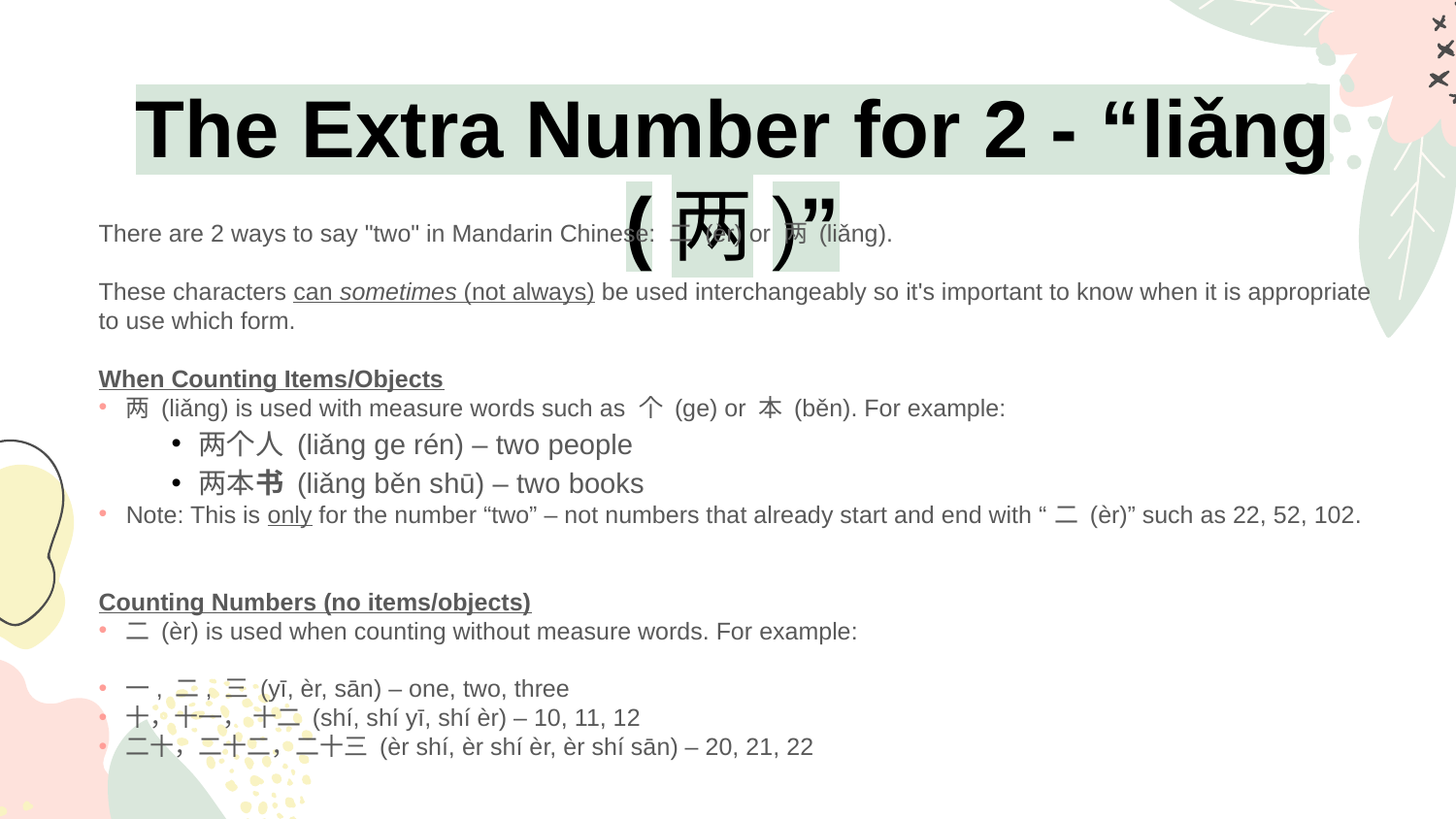

# The Extra Number for 2 - “liǎng (两)”
There are 2 ways to say "two" in Mandarin Chinese: 二 (èr) or 两 (liǎng).

These characters can sometimes (not always) be used interchangeably so it's important to know when it is appropriate to use which form.
When Counting Items/Objects
两 (liǎng) is used with measure words such as 个 (ge) or 本 (běn). For example:
两个人 (liǎng ge rén) – two people
两本书 (liǎng běn shū) – two books
Note: This is only for the number “two” – not numbers that already start and end with “二 (èr)” such as 22, 52, 102.

Counting Numbers (no items/objects)
二 (èr) is used when counting without measure words. For example:

一, 二, 三 (yī, èr, sān) – one, two, three
十，十一， 十二 (​shí, shí yī, shí èr) – 10, 11, 12
二十，二十二，二十三 (èr shí, èr shí èr, èr shí sān) – 20, 21, 22